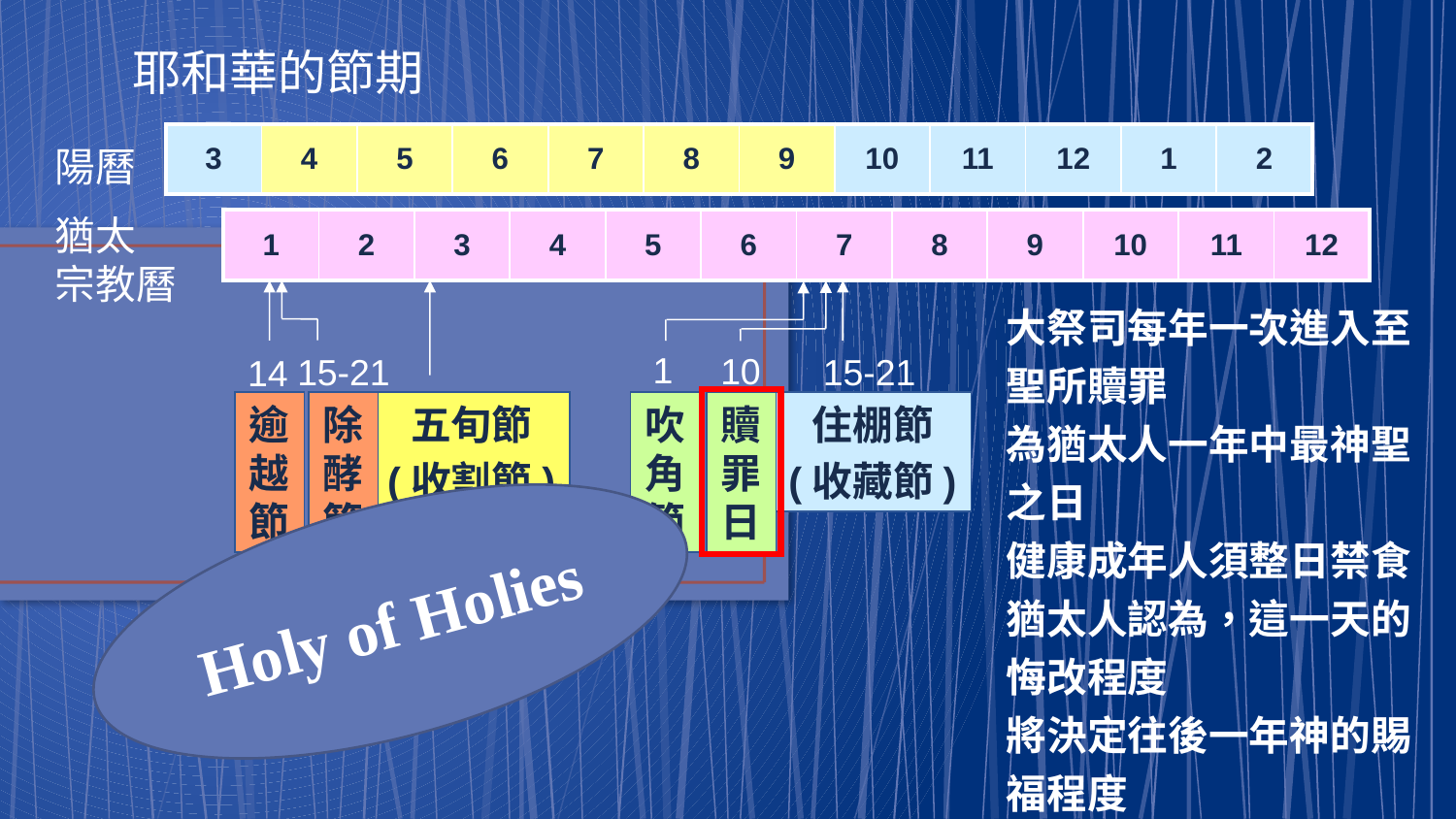

耶和華的節期
| 3 | 4 | 5 | 6 | 7 | 8 | 9 | 10 | 11 | 12 | 1 | 2 |
| --- | --- | --- | --- | --- | --- | --- | --- | --- | --- | --- | --- |
陽曆
猶太
宗教曆
| 1 | 2 | 3 | 4 | 5 | 6 | 7 | 8 | 9 | 10 | 11 | 12 |
| --- | --- | --- | --- | --- | --- | --- | --- | --- | --- | --- | --- |

大祭司每年一次進入至聖所贖罪
為猶太人一年中最神聖之日
健康成年人須整日禁食
猶太人認為，這一天的悔改程度
將決定往後一年神的賜福程度

1
10
15-21
15-21
14

五旬節
(收割節)
(七七節)
逾
越
節
除
酵
節
吹
角
節
贖
罪
日
住棚節
(收藏節)
Holy of Holies